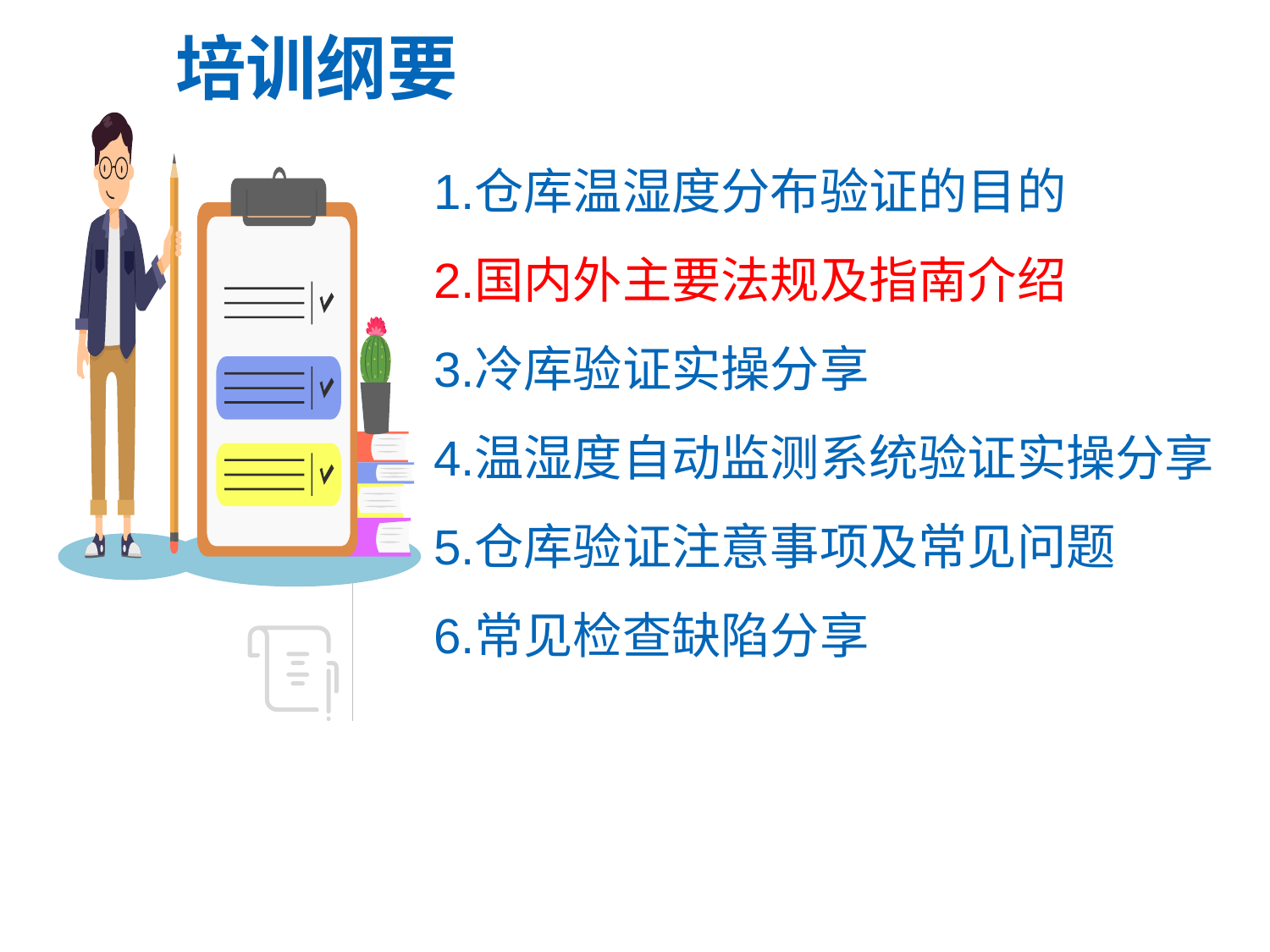

培训纲要

仓库温湿度分布验证的目的
国内外主要法规及指南介绍
冷库验证实操分享
温湿度自动监测系统验证实操分享
仓库验证注意事项及常见问题
常见检查缺陷分享